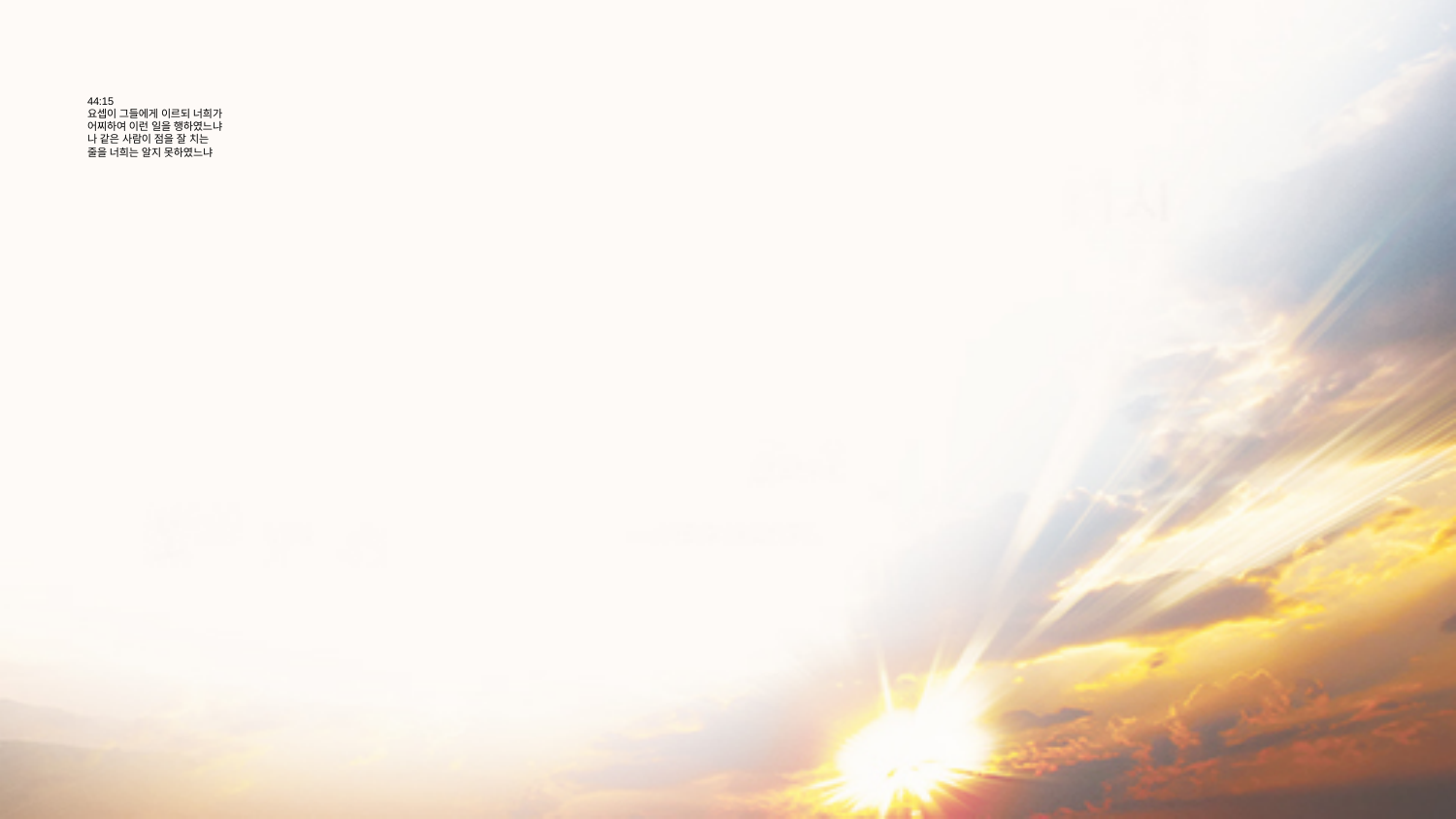

# 44:15 요셉이 그들에게 이르되 너희가 어찌하여 이런 일을 행하였느냐 나 같은 사람이 점을 잘 치는 줄을 너희는 알지 못하였느냐